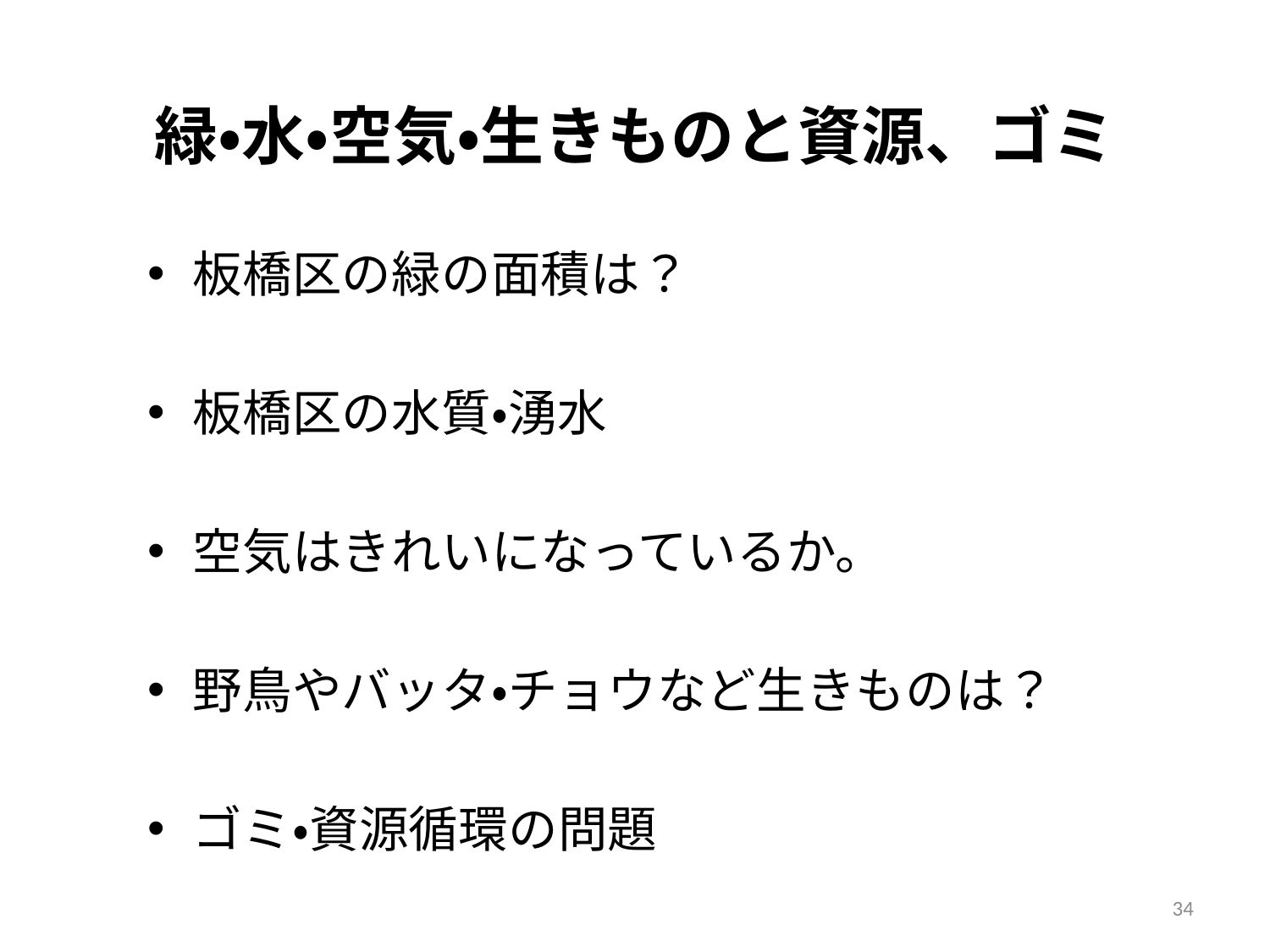

# 緑・水・空気・生きものと資源、ゴミ
板橋区の緑の面積は？

板橋区の水質・湧水

空気はきれいになっているか。

野鳥やバッタ・チョウなど生きものは？

ゴミ・資源循環の問題

34